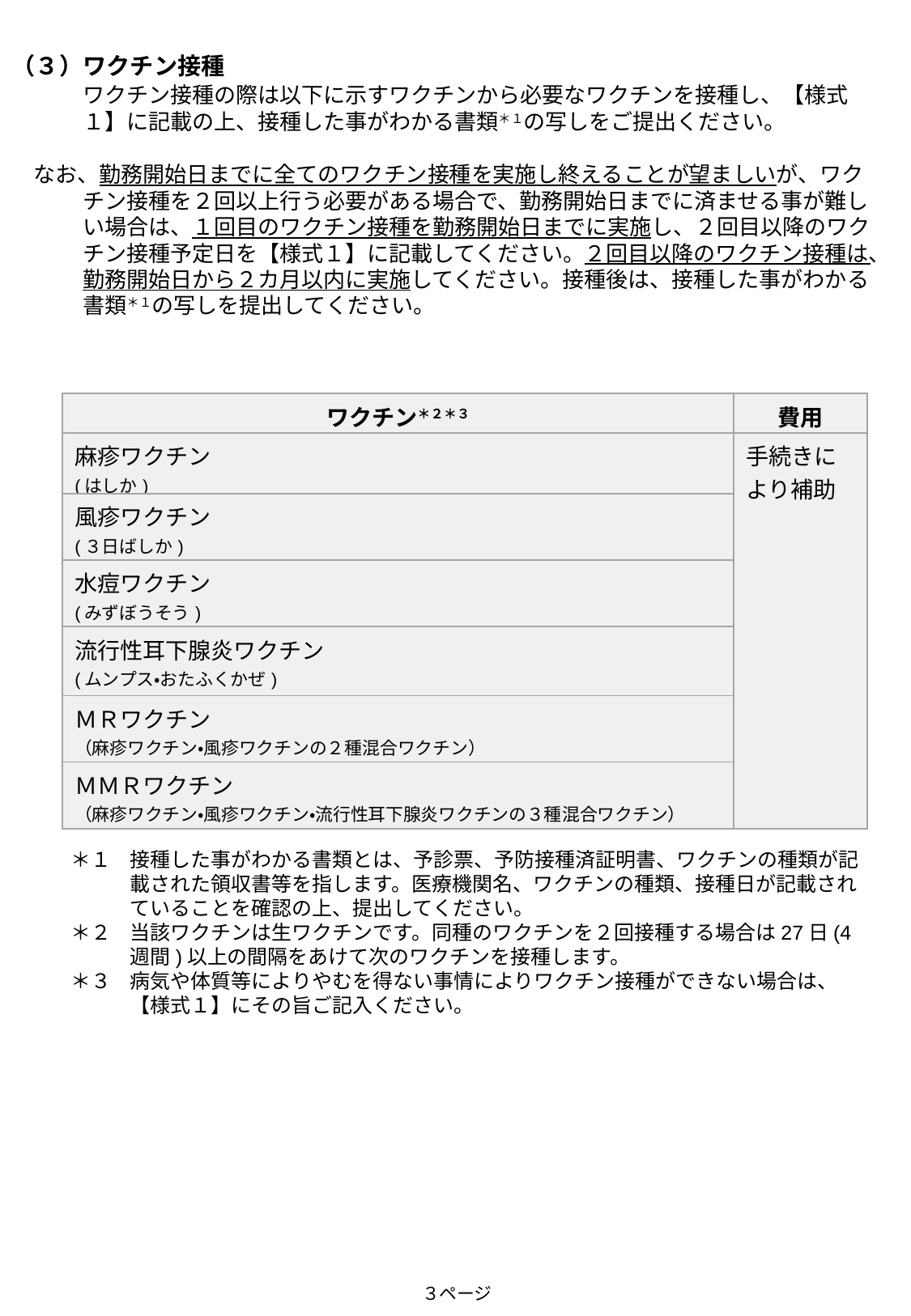

（３）ワクチン接種
	ワクチン接種の際は以下に示すワクチンから必要なワクチンを接種し、【様式１】に記載の上、接種した事がわかる書類＊１の写しをご提出ください。

　なお、勤務開始日までに全てのワクチン接種を実施し終えることが望ましいが、ワクチン接種を２回以上行う必要がある場合で、勤務開始日までに済ませる事が難しい場合は、１回目のワクチン接種を勤務開始日までに実施し、２回目以降のワクチン接種予定日を【様式１】に記載してください。２回目以降のワクチン接種は、勤務開始日から２カ月以内に実施してください。接種後は、接種した事がわかる書類＊１の写しを提出してください。
| ワクチン＊２＊３ | 費用 |
| --- | --- |
| 麻疹ワクチン (はしか) | 手続きにより補助 |
| 風疹ワクチン (３日ばしか) |  |
| 水痘ワクチン (みずぼうそう) |  |
| 流行性耳下腺炎ワクチン (ムンプス・おたふくかぜ) |  |
| ＭＲワクチン （麻疹ワクチン・風疹ワクチンの２種混合ワクチン） |  |
| ＭＭＲワクチン （麻疹ワクチン・風疹ワクチン・流行性耳下腺炎ワクチンの３種混合ワクチン） |  |
＊１	接種した事がわかる書類とは、予診票、予防接種済証明書、ワクチンの種類が記載された領収書等を指します。医療機関名、ワクチンの種類、接種日が記載されていることを確認の上、提出してください。
＊２	当該ワクチンは生ワクチンです。同種のワクチンを２回接種する場合は27日(4週間)以上の間隔をあけて次のワクチンを接種します。
＊３	病気や体質等によりやむを得ない事情によりワクチン接種ができない場合は、【様式１】にその旨ご記入ください。
３ページ